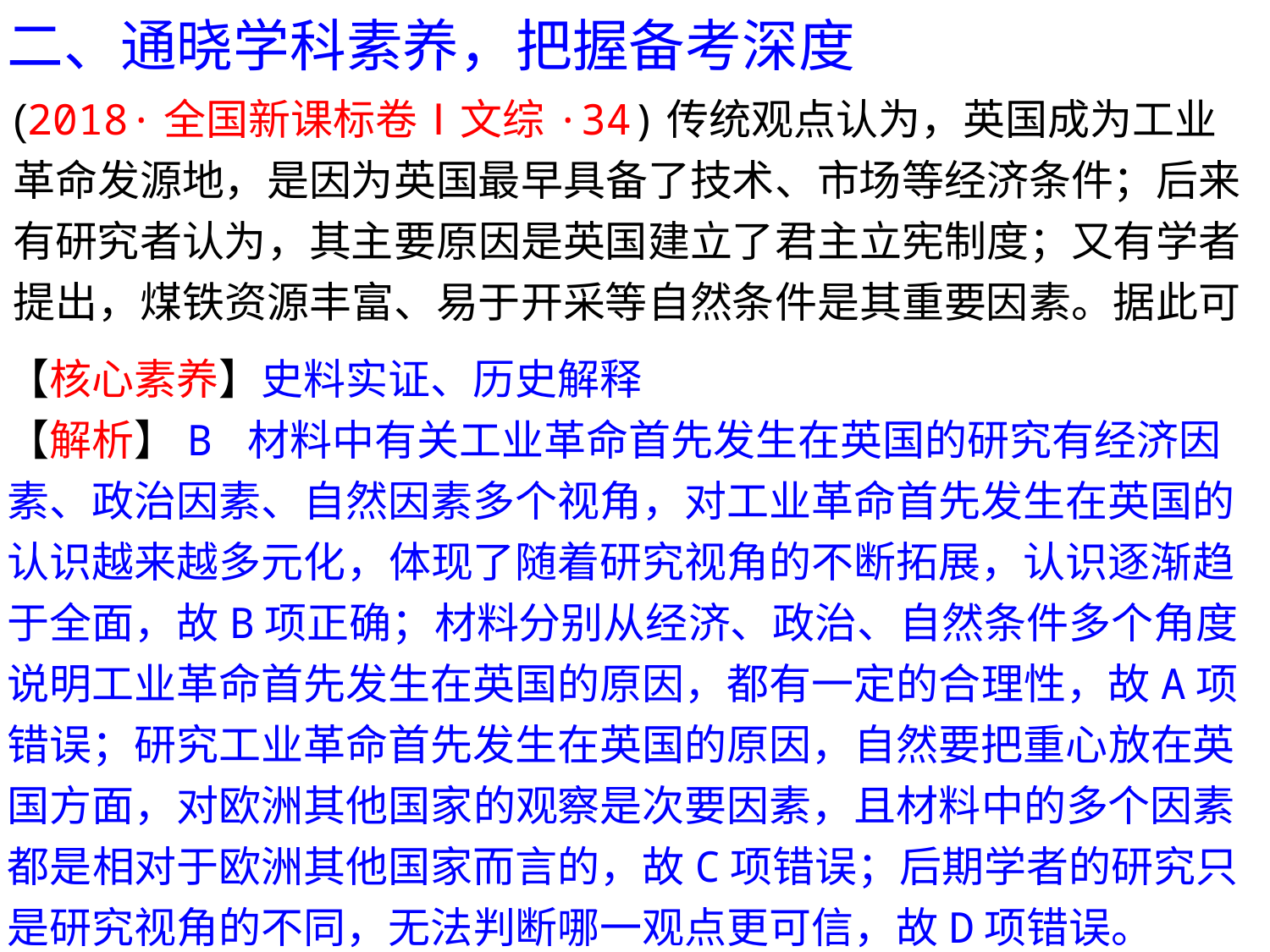

二、通晓学科素养，把握备考深度
(2018·全国新课标卷Ⅰ文综·34)传统观点认为，英国成为工业革命发源地，是因为英国最早具备了技术、市场等经济条件；后来有研究者认为，其主要原因是英国建立了君主立宪制度；又有学者提出，煤铁资源丰富、易于开采等自然条件是其重要因素。据此可知，关于工业革命首先发生在英国发生的认识
A．只能有一种正确合理的观点
B．随着研究视角拓展而趋于全面
C．缺少对欧洲其他国家的观察
D．后期学者研究比传统观点可信
【核心素养】史料实证、历史解释
【解析】B 材料中有关工业革命首先发生在英国的研究有经济因素、政治因素、自然因素多个视角，对工业革命首先发生在英国的认识越来越多元化，体现了随着研究视角的不断拓展，认识逐渐趋于全面，故B项正确；材料分别从经济、政治、自然条件多个角度说明工业革命首先发生在英国的原因，都有一定的合理性，故A项错误；研究工业革命首先发生在英国的原因，自然要把重心放在英国方面，对欧洲其他国家的观察是次要因素，且材料中的多个因素都是相对于欧洲其他国家而言的，故C项错误；后期学者的研究只是研究视角的不同，无法判断哪一观点更可信，故D项错误。